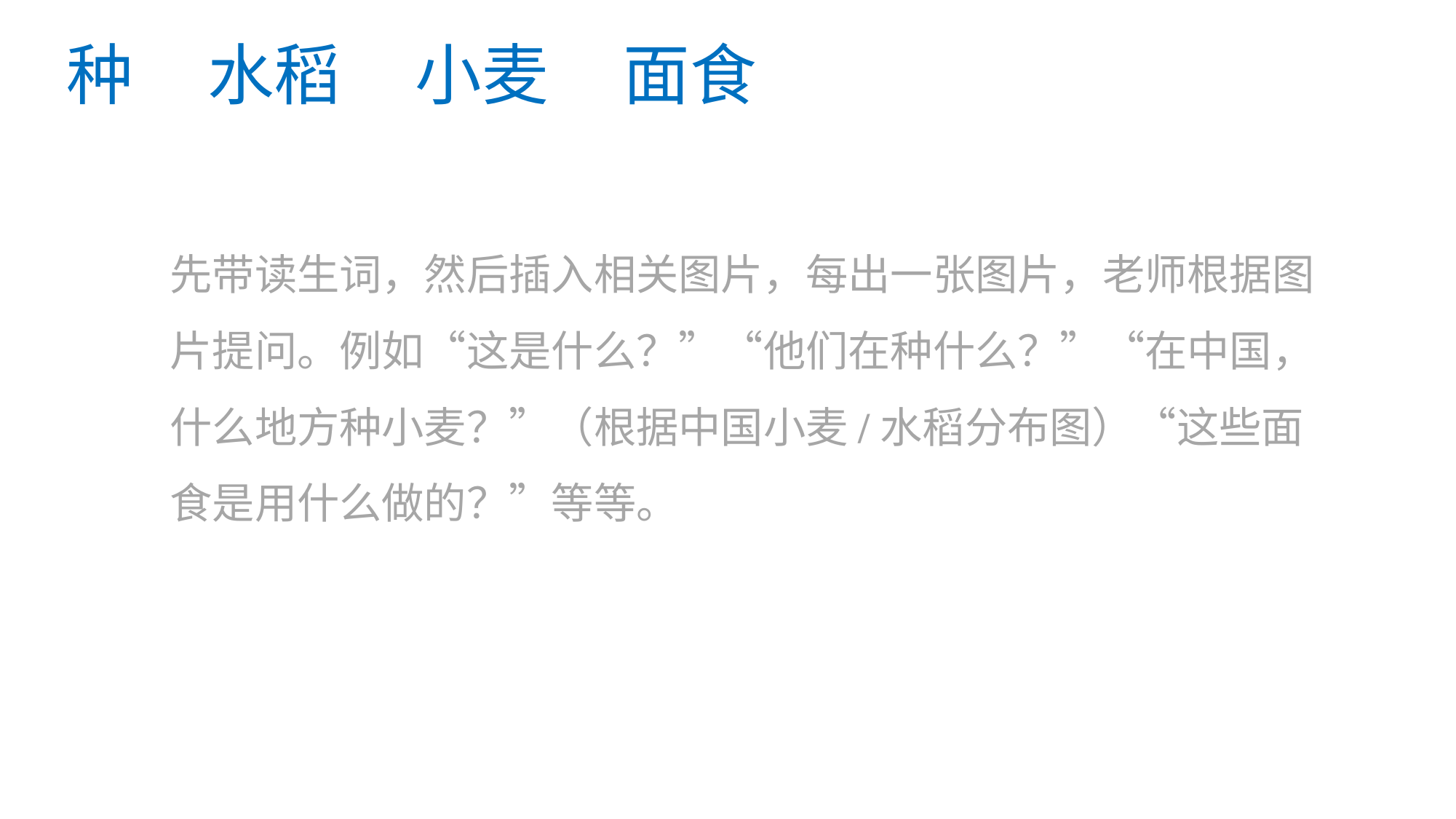

# 种     水稻     小麦     面食
先带读生词，然后插入相关图片，每出一张图片，老师根据图片提问。例如“这是什么？”“他们在种什么？”“在中国，什么地方种小麦？”（根据中国小麦/水稻分布图）“这些面食是用什么做的？”等等。